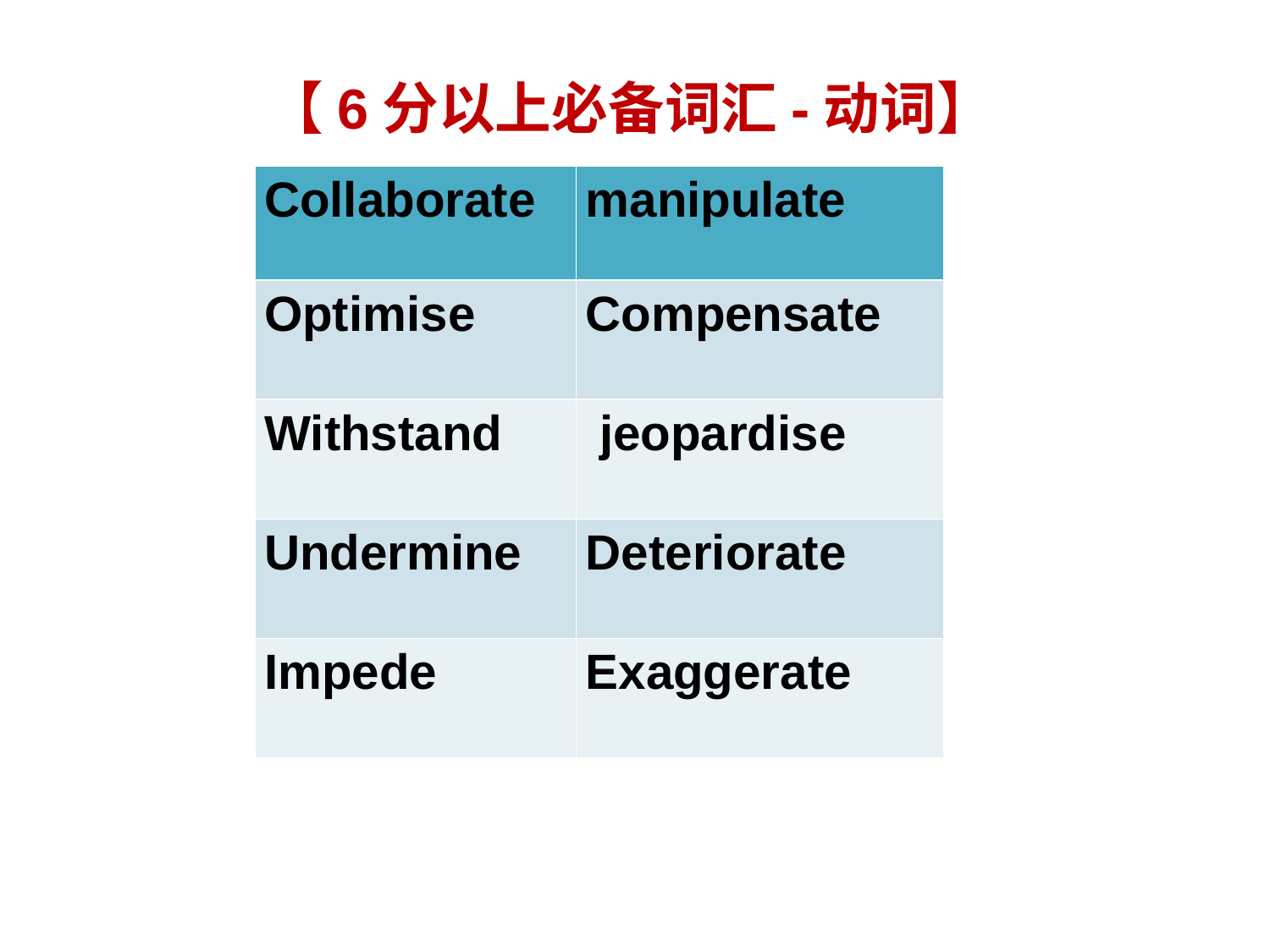

【6分以上必备词汇-动词】
| Collaborate | manipulate |
| --- | --- |
| Optimise | Compensate |
| Withstand | jeopardise |
| Undermine | Deteriorate |
| Impede | Exaggerate |